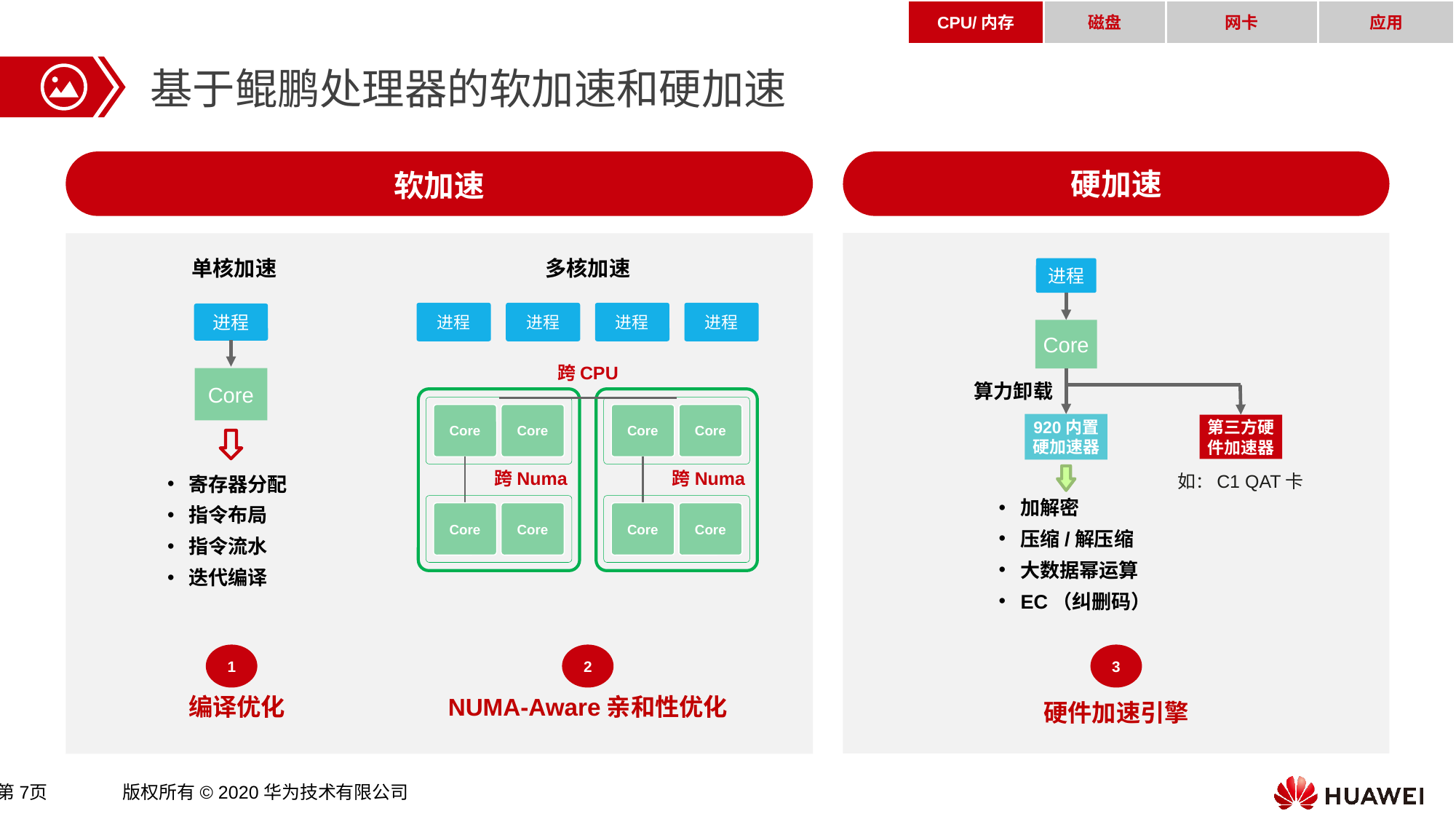

CPU/内存
磁盘
网卡
应用
基于鲲鹏处理器的软加速和硬加速
软加速
硬加速

单核加速
多核加速
进程
进程
进程
进程
进程
跨CPU
Core

Core
Core
Core
Core

寄存器分配
指令布局
指令流水
迭代编译
跨Numa
跨Numa

Core
Core
Core
Core
1
2
NUMA-Aware亲和性优化

进程

Core
算力卸载
920内置
硬加速器
第三方硬件加速器

如：C1 QAT卡
加解密
压缩/解压缩
大数据幂运算
EC（纠删码）
3
编译优化
硬件加速引擎